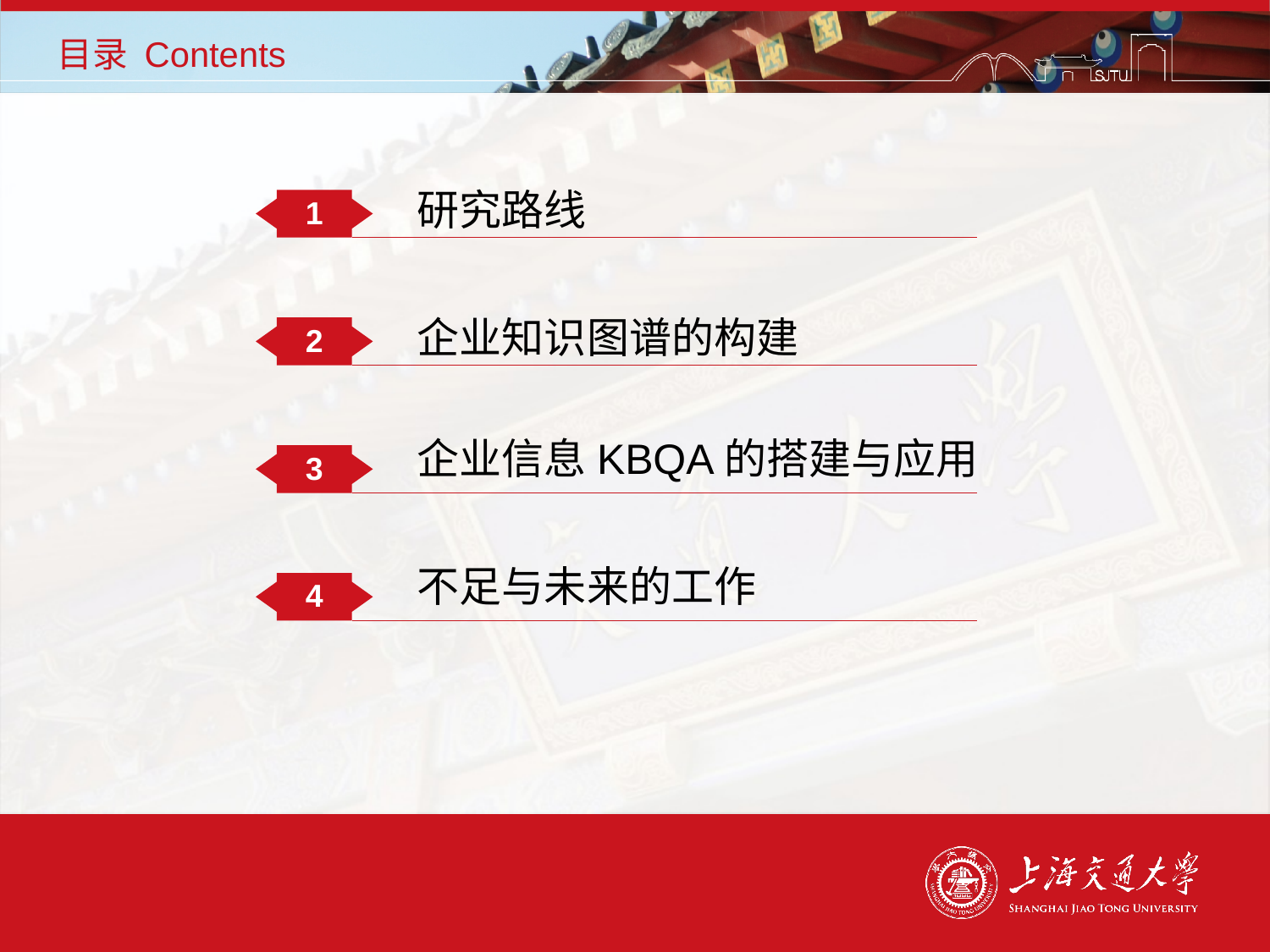

# 目录 Contents
研究路线
1

企业知识图谱的构建
2

企业信息KBQA的搭建与应用
3

不足与未来的工作
4